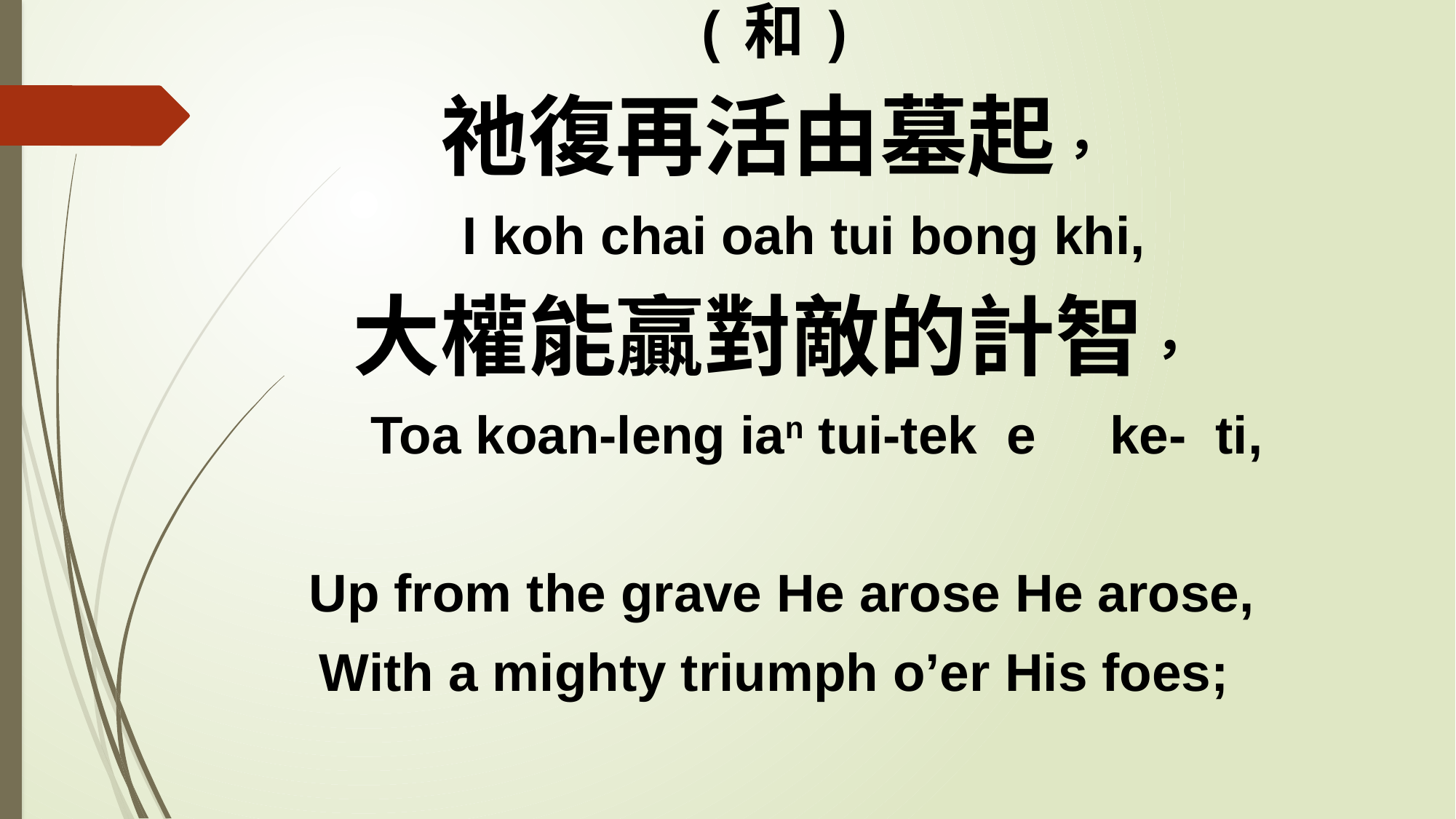

(和)
祂復再活由墓起，
    I koh chai oah tui bong khi,
大權能贏對敵的計智，
          Toa koan-leng ian tui-tek  e     ke-  ti,

 Up from the grave He arose He arose,
With a mighty triumph o’er His foes;